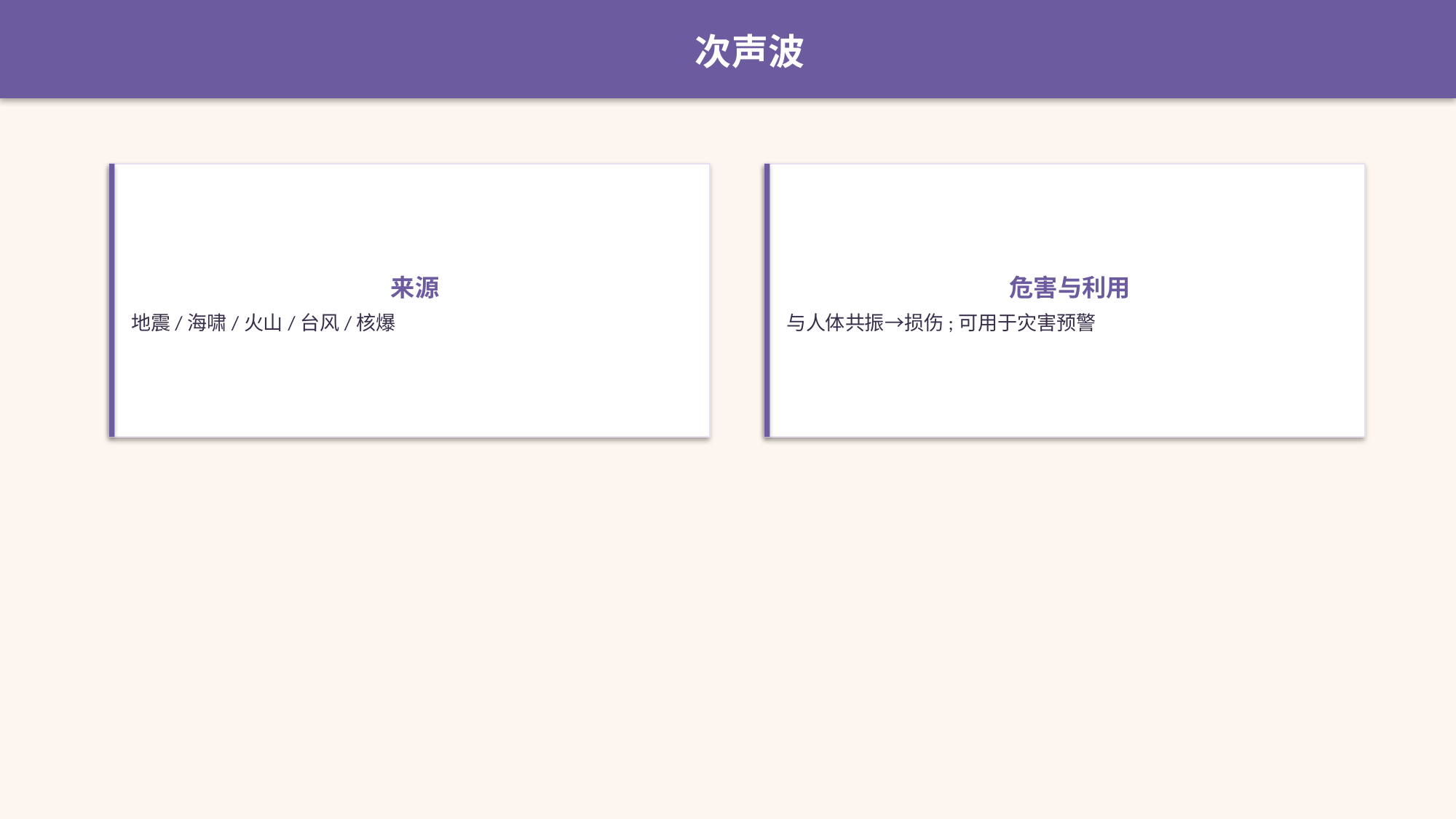

次声波
来源
地震/海啸/火山/台风/核爆

危害与利用
与人体共振→损伤;可用于灾害预警